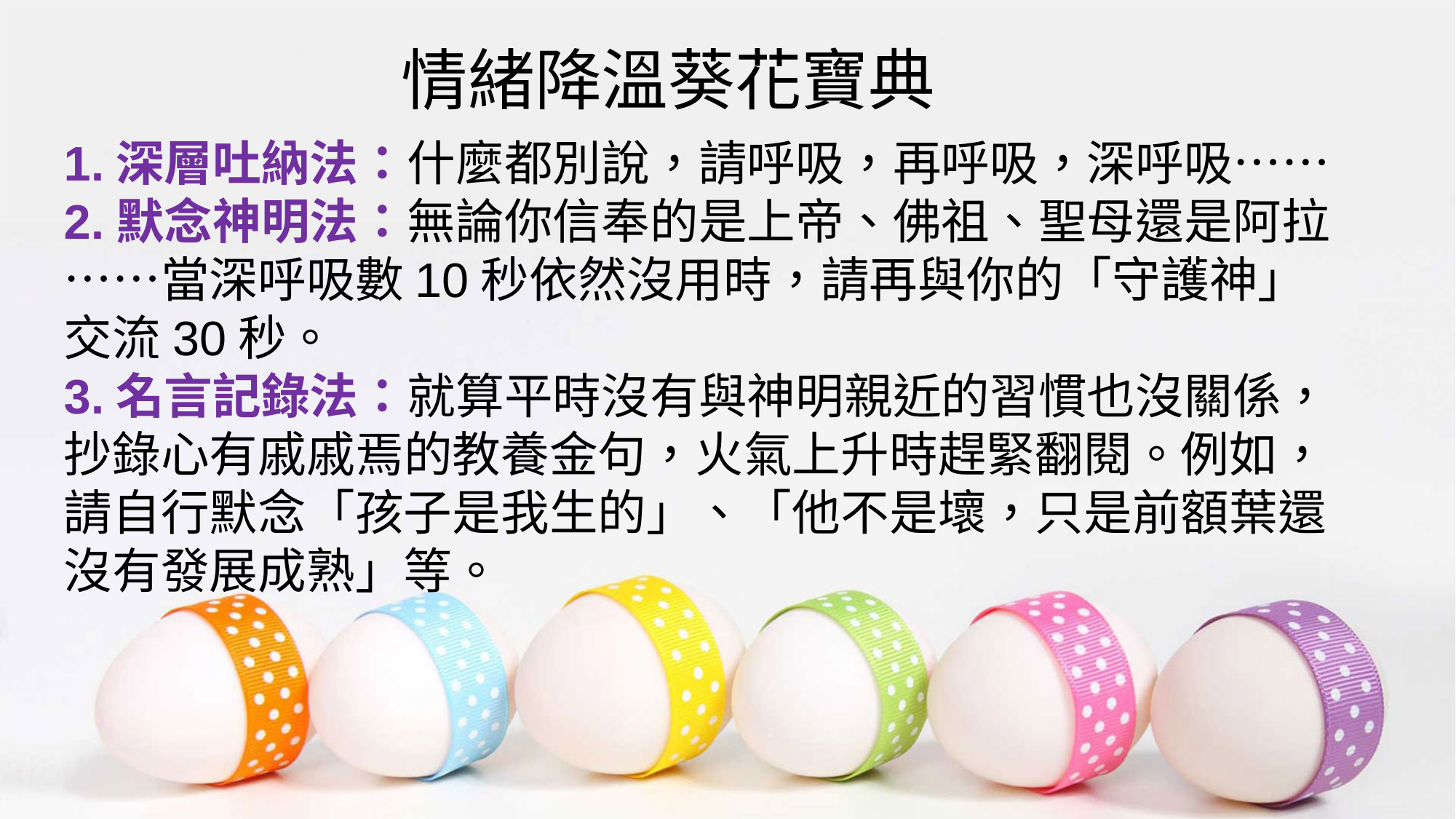

情緒降溫葵花寶典
1.深層吐納法：什麼都別說，請呼吸，再呼吸，深呼吸……
2.默念神明法：無論你信奉的是上帝、佛祖、聖母還是阿拉……當深呼吸數10秒依然沒用時，請再與你的「守護神」交流30秒。
3.名言記錄法：就算平時沒有與神明親近的習慣也沒關係，抄錄心有戚戚焉的教養金句，火氣上升時趕緊翻閱。例如，請自行默念「孩子是我生的」、「他不是壞，只是前額葉還沒有發展成熟」等。